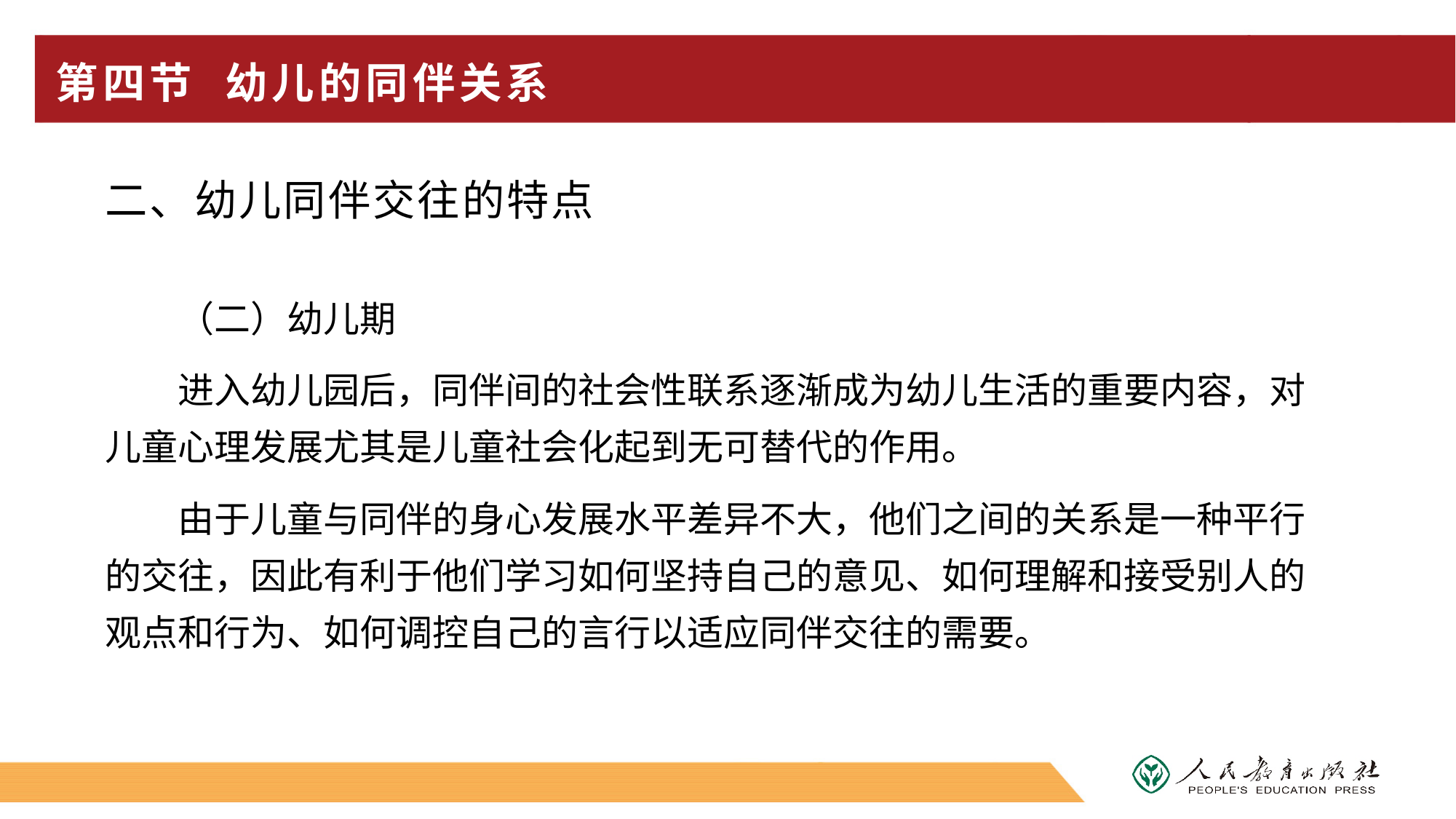

# 第四节  幼儿的同伴关系
二、幼儿同伴交往的特点
（二）幼儿期
进入幼儿园后，同伴间的社会性联系逐渐成为幼儿生活的重要内容，对儿童心理发展尤其是儿童社会化起到无可替代的作用。
由于儿童与同伴的身心发展水平差异不大，他们之间的关系是一种平行的交往，因此有利于他们学习如何坚持自己的意见、如何理解和接受别人的观点和行为、如何调控自己的言行以适应同伴交往的需要。